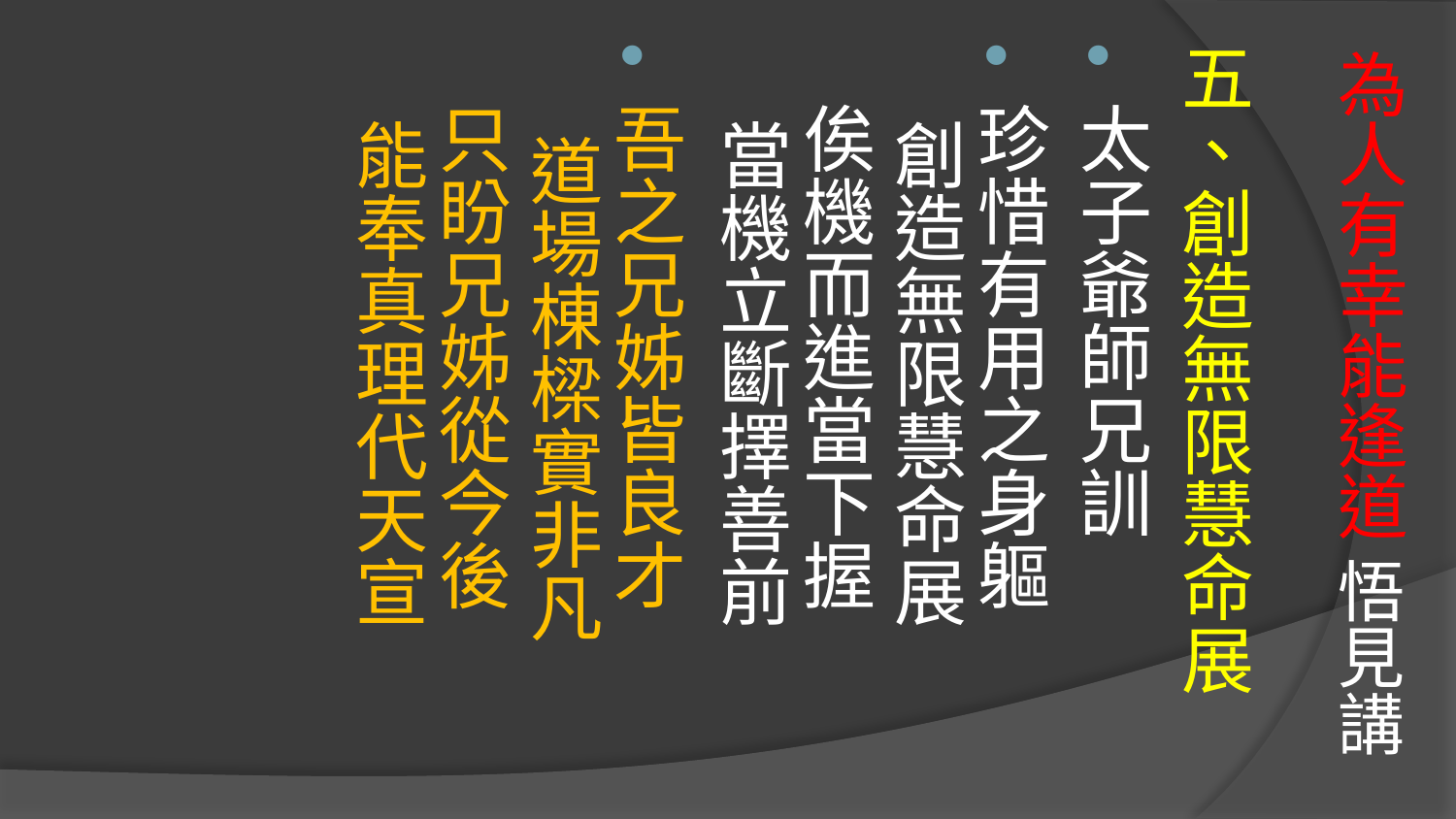

# 為人有幸能逢道 悟見講
五、創造無限慧命展
太子爺師兄訓
珍惜有用之身軀            創造無限慧命展
俟機而進當下握            當機立斷擇善前
吾之兄姊皆良才             道場棟樑實非凡
只盼兄姊從今後            能奉真理代天宣